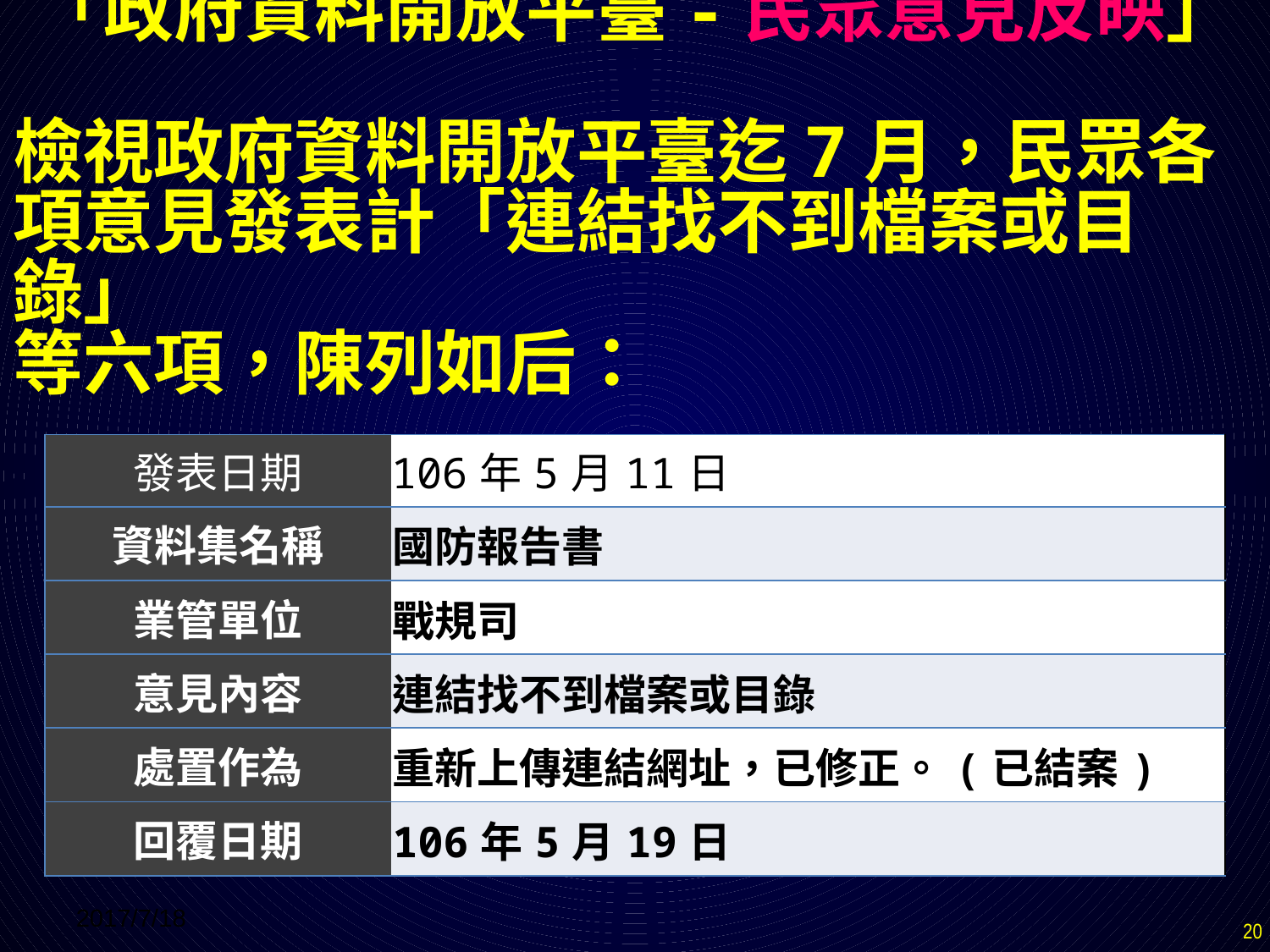

「政府資料開放平臺-民眾意見反映」

檢視政府資料開放平臺迄7月，民眾各項意見發表計「連結找不到檔案或目錄」
等六項，陳列如后：
| 發表日期 | 106年5月11日 |
| --- | --- |
| 資料集名稱 | 國防報告書 |
| 業管單位 | 戰規司 |
| 意見內容 | 連結找不到檔案或目錄 |
| 處置作為 | 重新上傳連結網址，已修正。(已結案) |
| 回覆日期 | 106年5月19日 |
2017/7/18
20